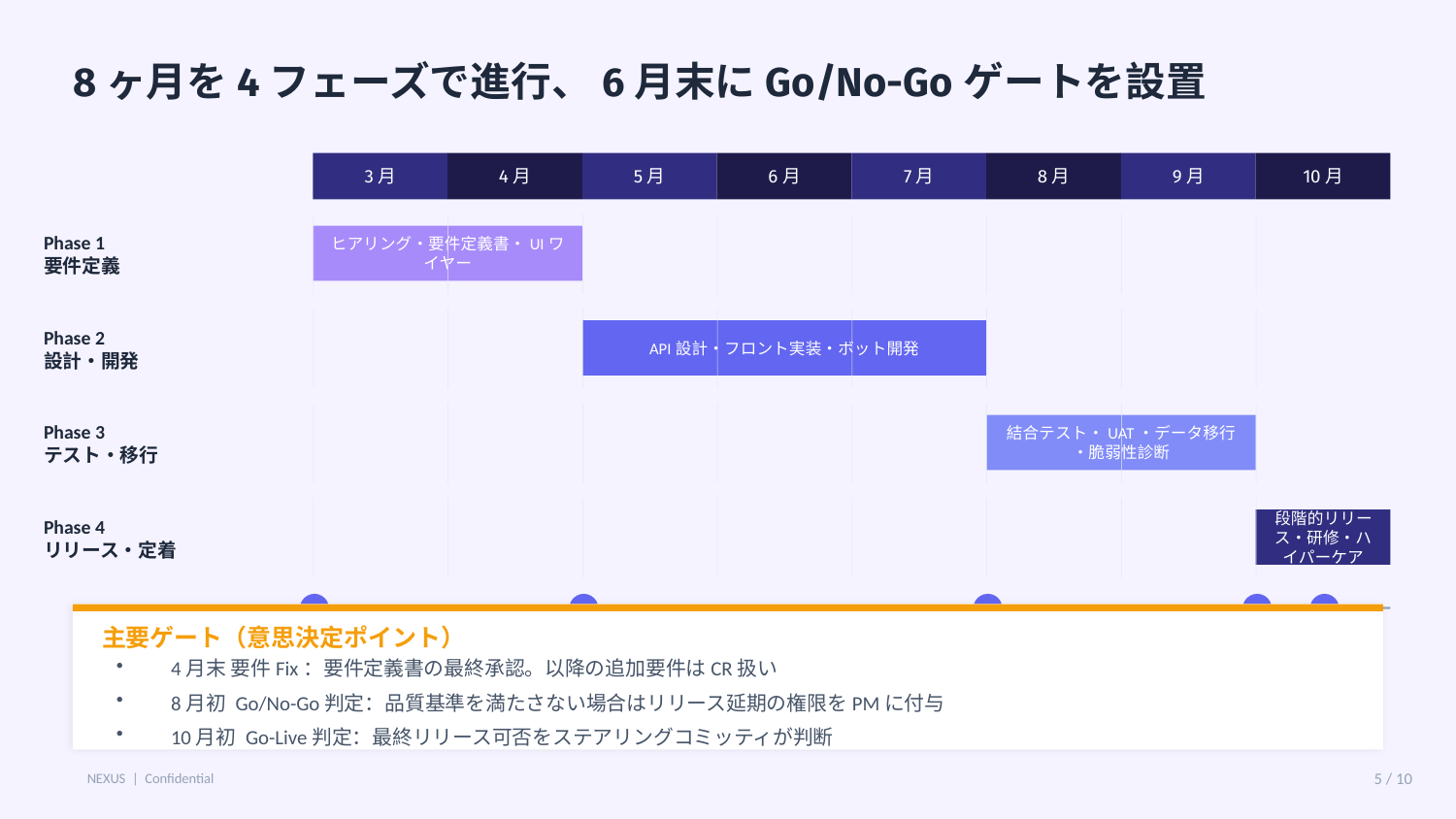

8ヶ月を4フェーズで進行、6月末にGo/No-Goゲートを設置

3月

4月

5月

6月

7月

8月

9月

10月
Phase 1
要件定義

ヒアリング・要件定義書・UIワイヤー
Phase 2
設計・開発

API設計・フロント実装・ボット開発
Phase 3
テスト・移行

結合テスト・UAT・データ移行・脆弱性診断
Phase 4
リリース・定着

段階的リリース・研修・ハイパーケア

主要ゲート（意思決定ポイント）
KO
要件Fix
Go/No-Go
UAT完
Go-Live
4月末 要件Fix：要件定義書の最終承認。以降の追加要件はCR扱い
8月初 Go/No-Go判定：品質基準を満たさない場合はリリース延期の権限をPMに付与
10月初 Go-Live判定：最終リリース可否をステアリングコミッティが判断
NEXUS  |  Confidential
5 / 10